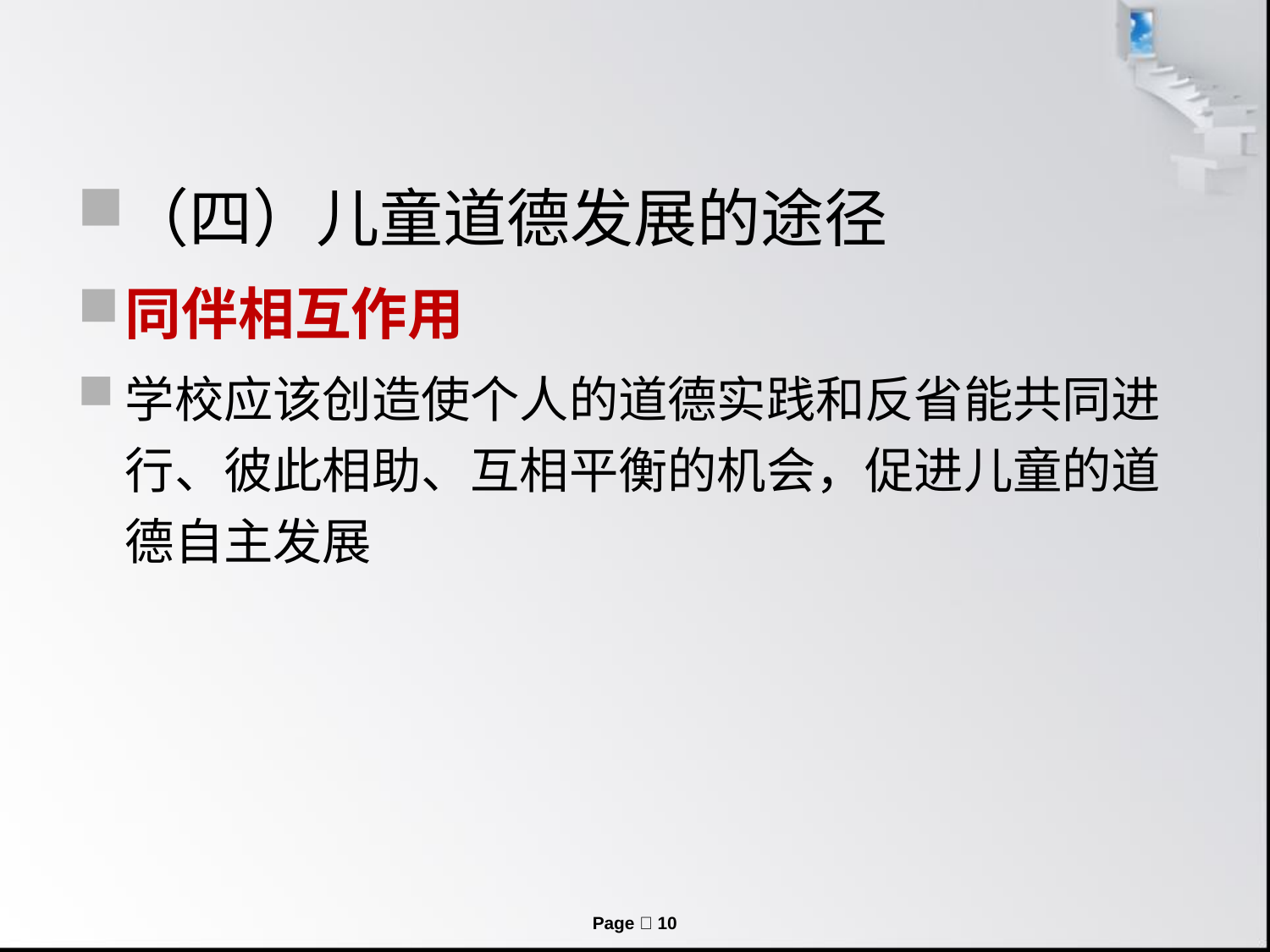

#
（四）儿童道德发展的途径
同伴相互作用
学校应该创造使个人的道德实践和反省能共同进行、彼此相助、互相平衡的机会，促进儿童的道德自主发展